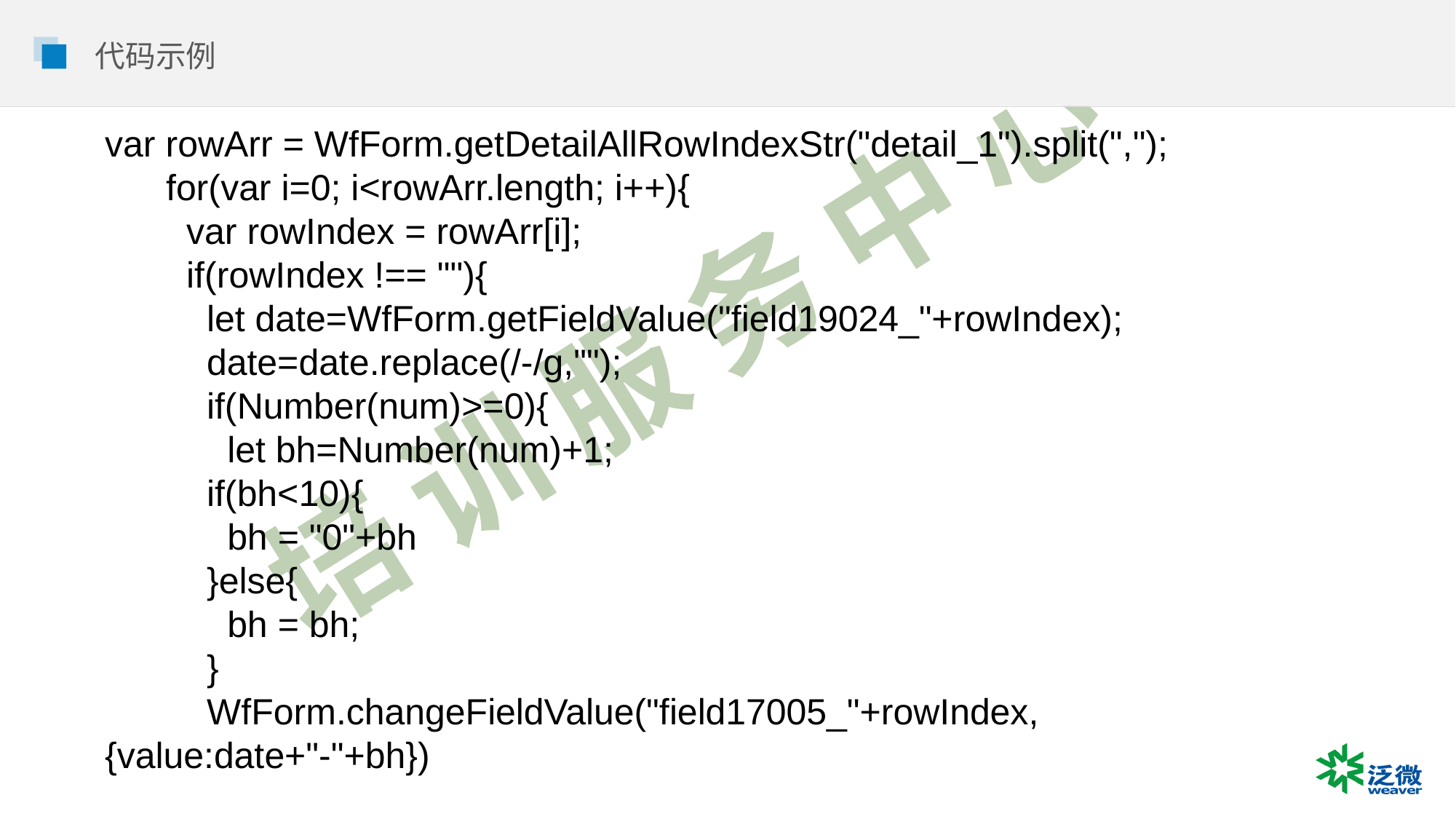

代码示例

var rowArr = WfForm.getDetailAllRowIndexStr("detail_1").split(",");
      for(var i=0; i<rowArr.length; i++){
        var rowIndex = rowArr[i];
        if(rowIndex !== ""){
          let date=WfForm.getFieldValue("field19024_"+rowIndex);
          date=date.replace(/-/g,"");
          if(Number(num)>=0){
            let bh=Number(num)+1;
          if(bh<10){
            bh = "0"+bh
          }else{
            bh = bh;
          }
          WfForm.changeFieldValue("field17005_"+rowIndex,{value:date+"-"+bh})